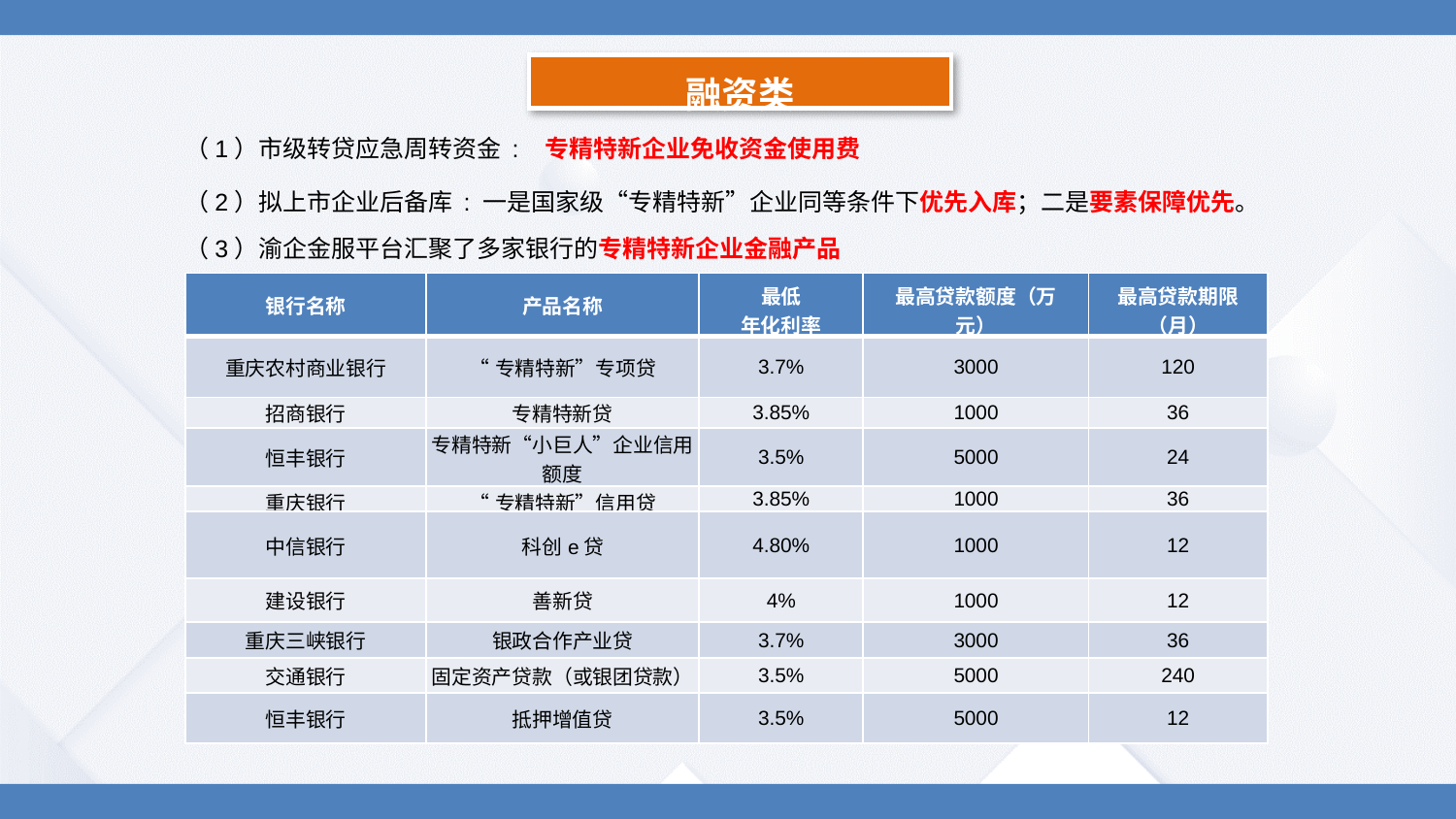

融资类
（1）市级转贷应急周转资金 :   专精特新企业免收资金使用费
（2）拟上市企业后备库 : 一是国家级“专精特新”企业同等条件下优先入库；二是要素保障优先。
（3）渝企金服平台汇聚了多家银行的专精特新企业金融产品

| 银行名称 | 产品名称 | 最低 年化利率 | 最高贷款额度（万元） | 最高贷款期限（月） |
| --- | --- | --- | --- | --- |
| 重庆农村商业银行 | “专精特新”专项贷 | 3.7% | 3000 | 120 |
| 招商银行 | 专精特新贷 | 3.85% | 1000 | 36 |
| 恒丰银行 | 专精特新“小巨人”企业信用额度 | 3.5% | 5000 | 24 |
| 重庆银行 | “专精特新”信用贷 | 3.85% | 1000 | 36 |
| 中信银行 | 科创e贷 | 4.80% | 1000 | 12 |
| 建设银行 | 善新贷 | 4% | 1000 | 12 |
| 重庆三峡银行 | 银政合作产业贷 | 3.7% | 3000 | 36 |
| 交通银行 | 固定资产贷款（或银团贷款） | 3.5% | 5000 | 240 |
| 恒丰银行 | 抵押增值贷 | 3.5% | 5000 | 12 |